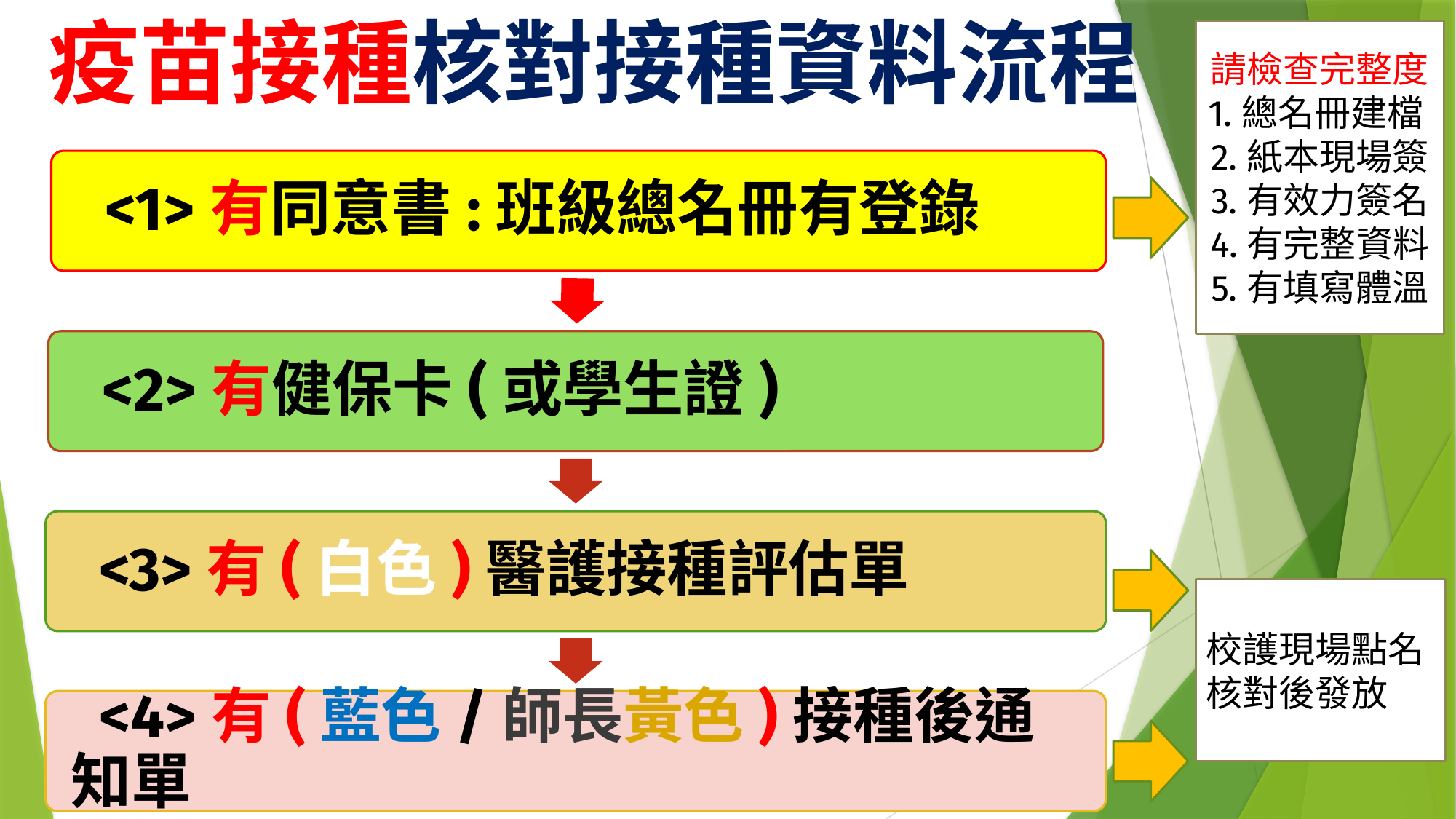

# 疫苗接種核對接種資料流程
請檢查完整度
1.總名冊建檔
2.紙本現場簽
3.有效力簽名
4.有完整資料
5.有填寫體溫
  <1>有同意書:班級總名冊有登錄

  <2>有健保卡(或學生證)

  <3>有(白色)醫護接種評估單

  <4>有(藍色/師長黃色)接種後通知單

校護現場點名
核對後發放